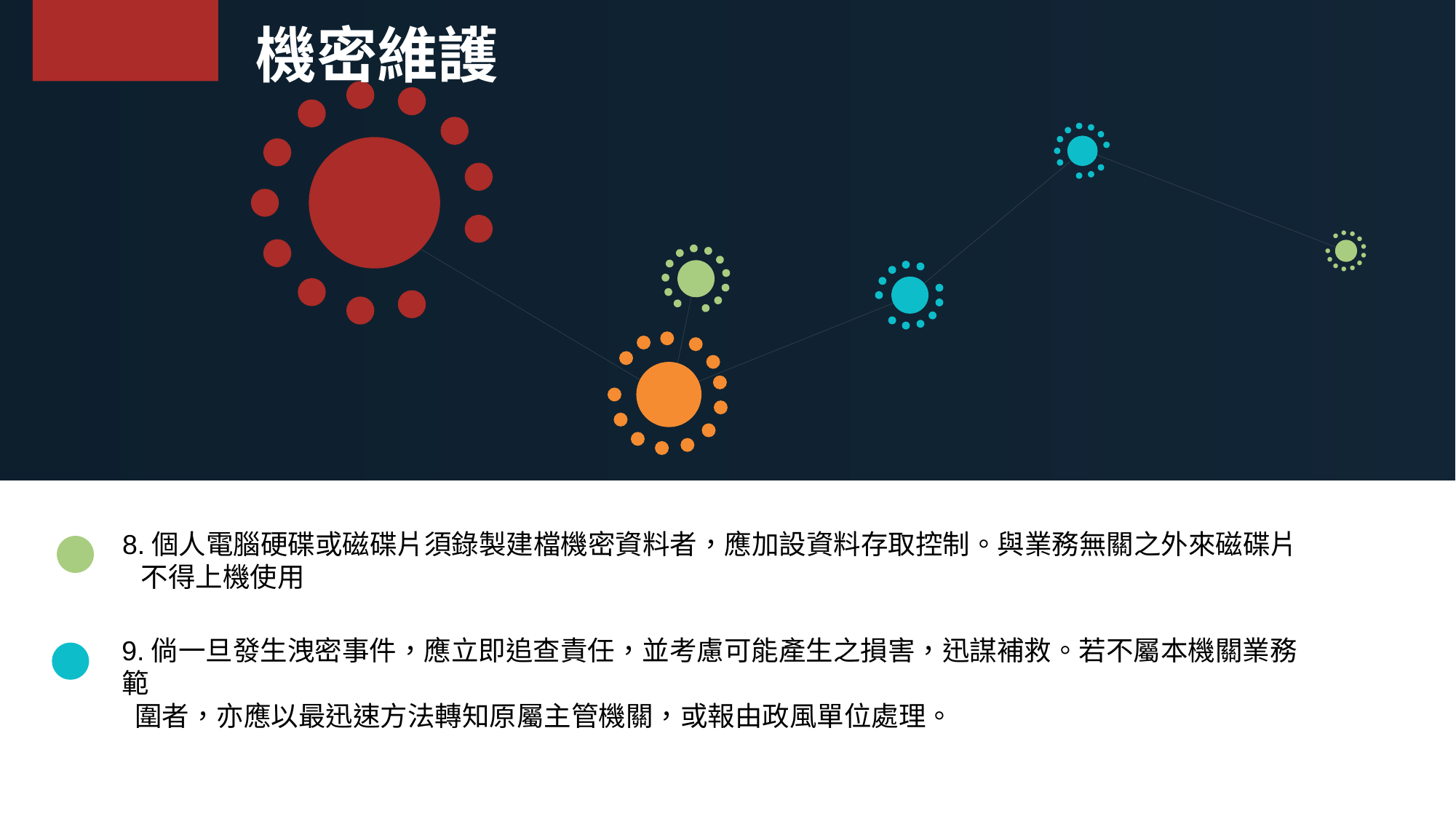

機密維護

8.個人電腦硬碟或磁碟片須錄製建檔機密資料者，應加設資料存取控制。與業務無關之外來磁碟片
  不得上機使用

9.倘一旦發生洩密事件，應立即追查責任，並考慮可能產生之損害，迅謀補救。若不屬本機關業務範
 圍者，亦應以最迅速方法轉知原屬主管機關，或報由政風單位處理。